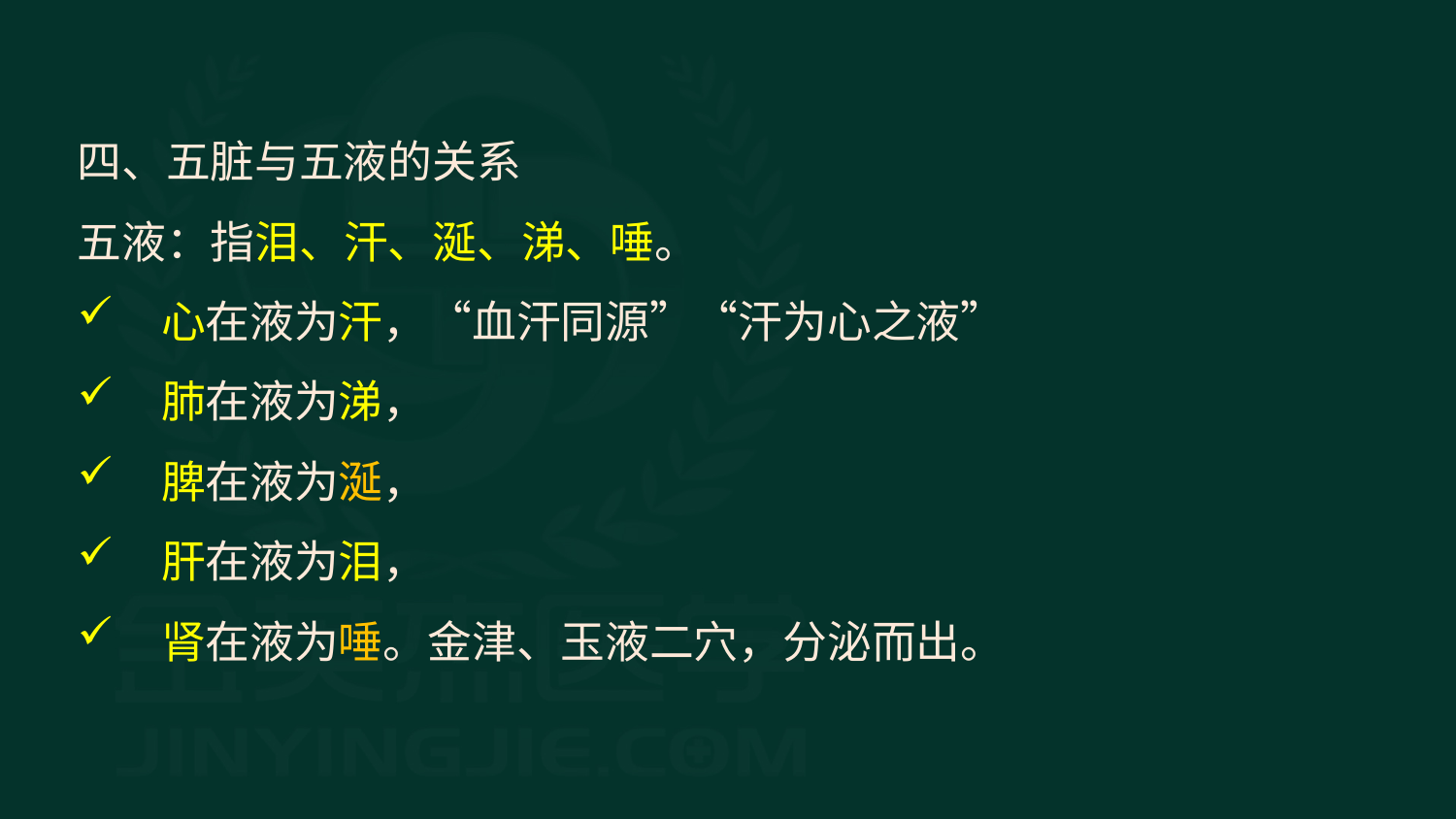

四、五脏与五液的关系
五液：指泪、汗、涎、涕、唾。
心在液为汗，“血汗同源”“汗为心之液”
肺在液为涕，
脾在液为涎，
肝在液为泪，
肾在液为唾。金津、玉液二穴，分泌而出。